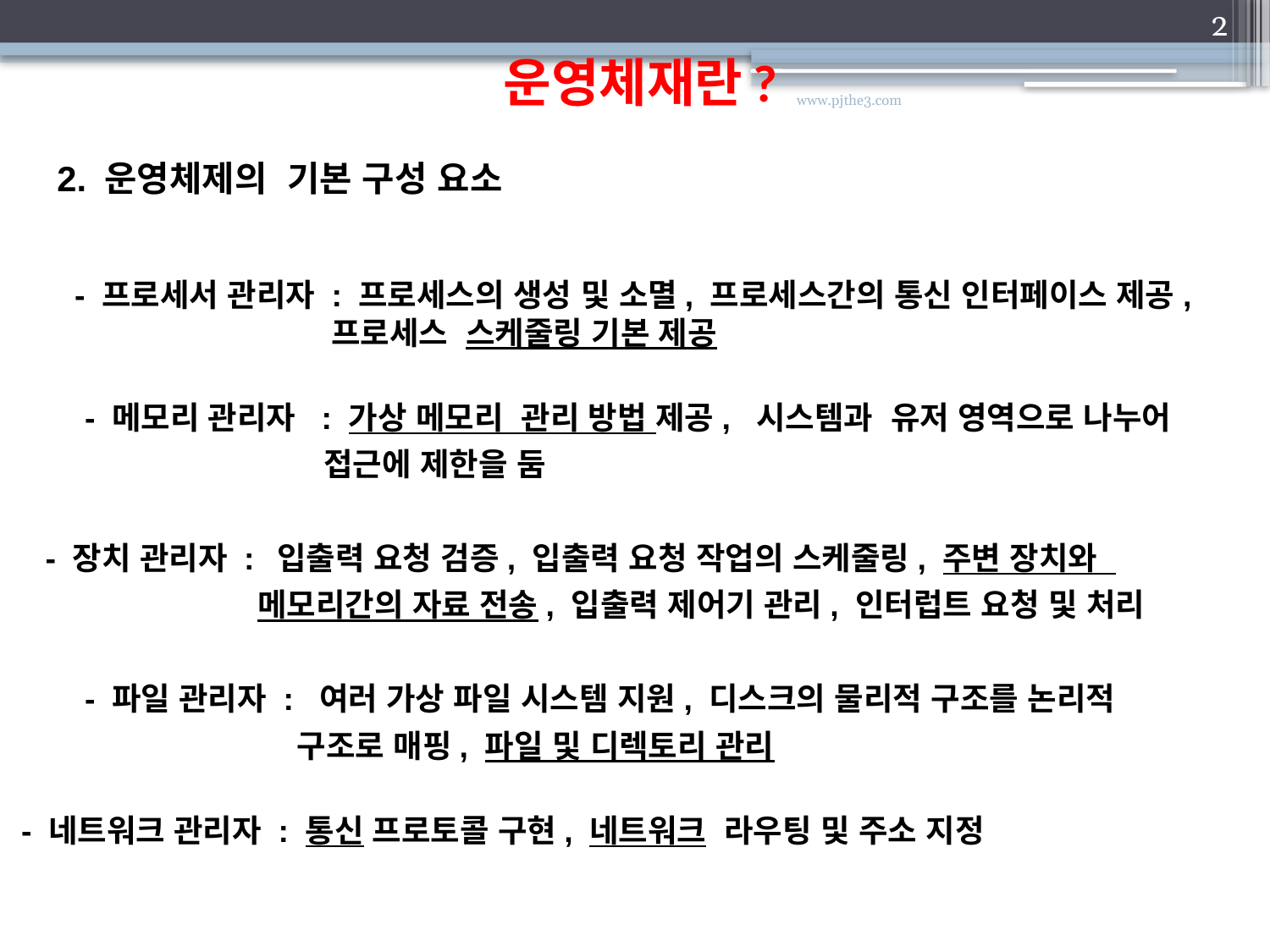

2
 운영체재란?
www.pjthe3.com
     2. 운영체제의  기본 구성 요소

       - 프로세서 관리자 : 프로세스의 생성 및 소멸, 프로세스간의 통신 인터페이스 제공,
                                   프로세스  스케줄링 기본 제공

 - 메모리 관리자  : 가상 메모리  관리 방법 제공,  시스템과  유저 영역으로 나누어
                           접근에 제한을 둠

 - 장치 관리자 :  입출력 요청 검증, 입출력 요청 작업의 스케줄링, 주변 장치와
                        메모리간의 자료 전송, 입출력 제어기 관리, 인터럽트 요청 및 처리

 - 파일 관리자 :  여러 가상 파일 시스템 지원, 디스크의 물리적 구조를 논리적
                        구조로 매핑, 파일 및 디렉토리 관리

 - 네트워크 관리자 : 통신 프로토콜 구현, 네트워크  라우팅 및 주소 지정